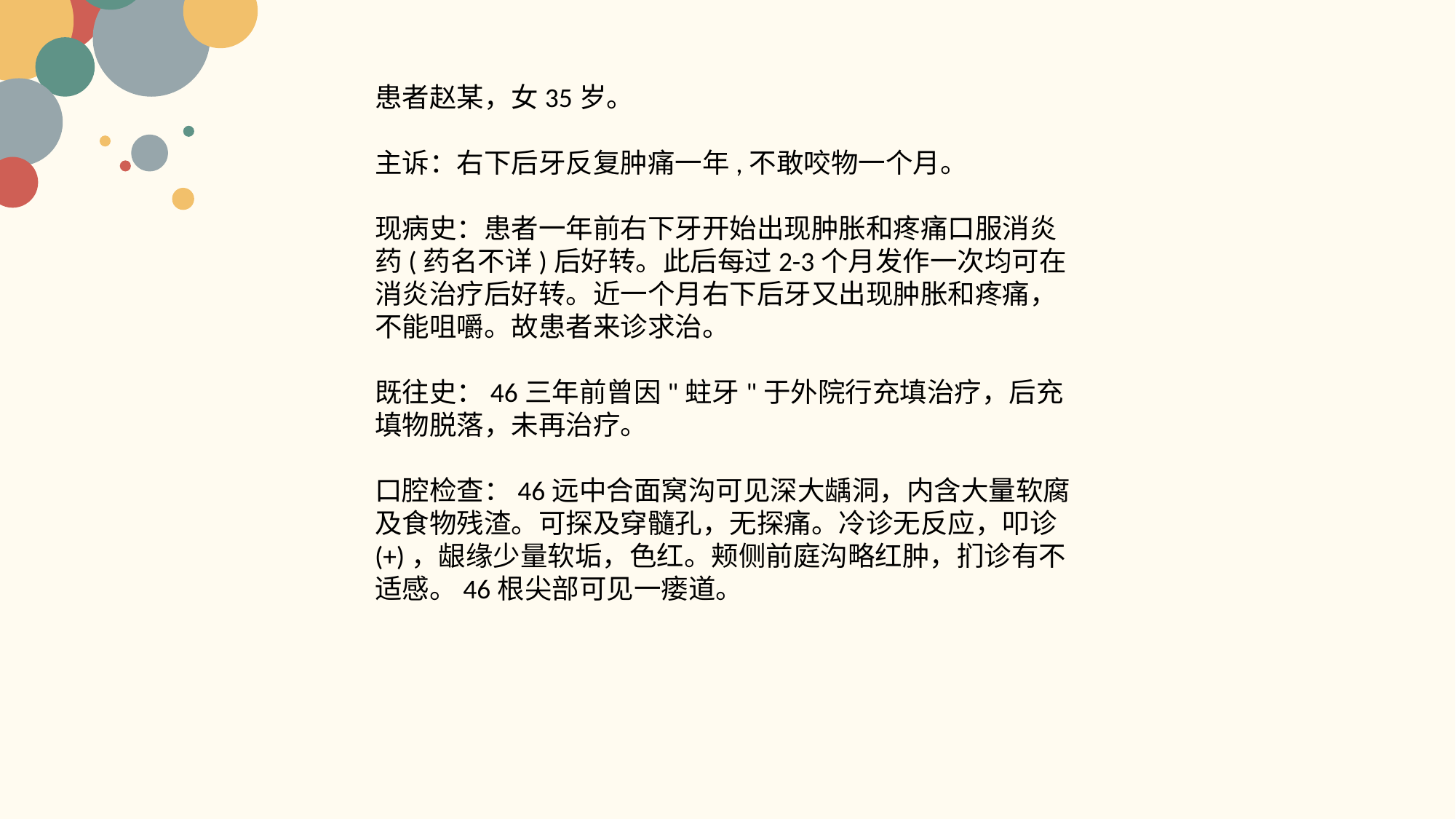

患者赵某，女35岁。

主诉：右下后牙反复肿痛一年,不敢咬物一个月。

现病史：患者一年前右下牙开始出现肿胀和疼痛口服消炎药(药名不详)后好转。此后每过2-3个月发作一次均可在消炎治疗后好转。近一个月右下后牙又出现肿胀和疼痛，不能咀嚼。故患者来诊求治。

既往史：46三年前曾因"蛀牙"于外院行充填治疗，后充填物脱落，未再治疗。

口腔检查：46远中合面窝沟可见深大龋洞，内含大量软腐及食物残渣。可探及穿髓孔，无探痛。冷诊无反应，叩诊(+)，龈缘少量软垢，色红。颊侧前庭沟略红肿，扪诊有不适感。46根尖部可见一瘘道。